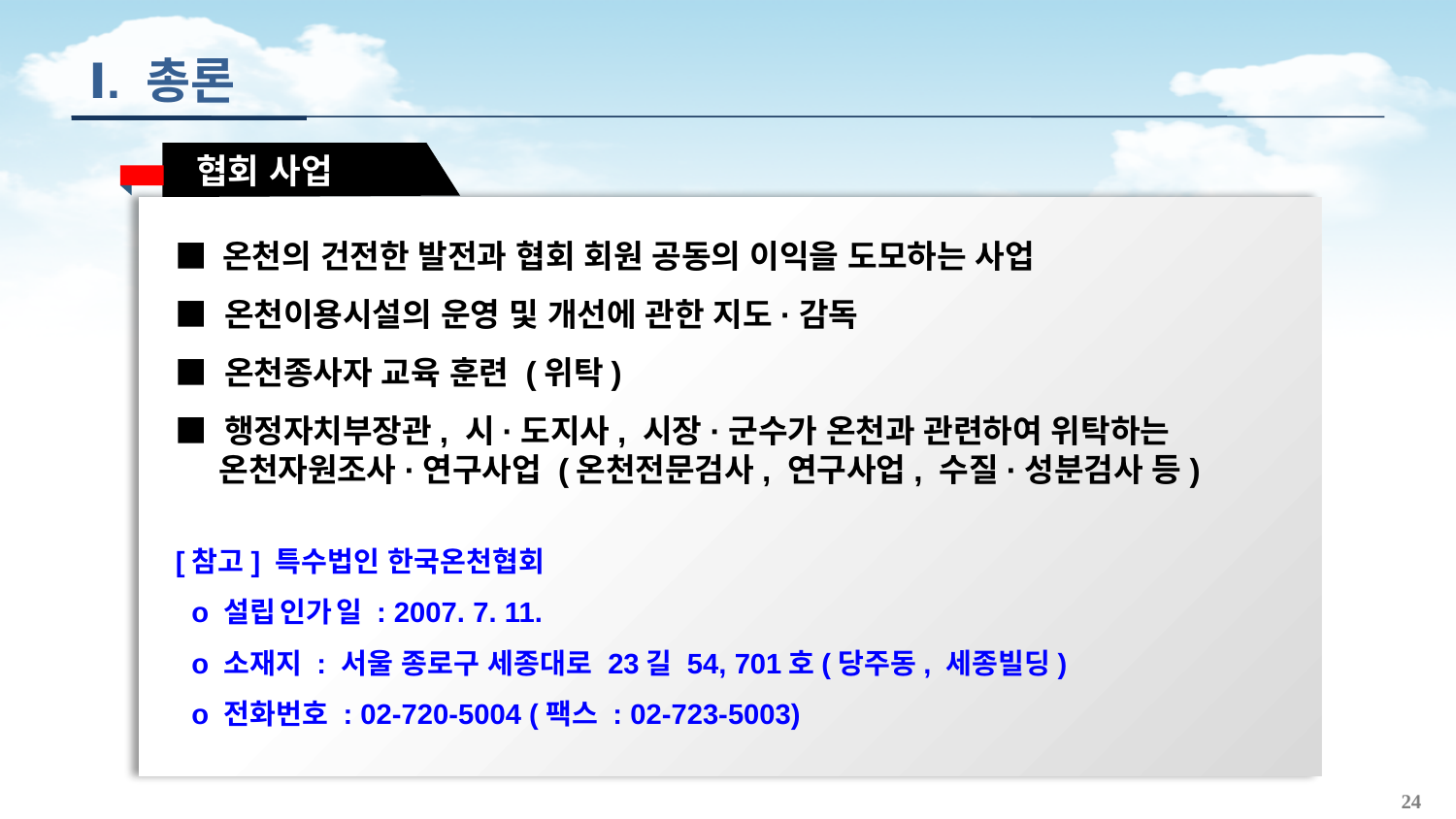

Ⅰ. 총론

 협회 사업

■ 온천의 건전한 발전과 협회 회원 공동의 이익을 도모하는 사업
■ 온천이용시설의 운영 및 개선에 관한 지도·감독
■ 온천종사자 교육 훈련 (위탁)
■ 행정자치부장관, 시·도지사, 시장·군수가 온천과 관련하여 위탁하는
    온천자원조사·연구사업 (온천전문검사, 연구사업, 수질·성분검사 등)

[참고] 특수법인 한국온천협회
  o 설립 인가 일 : 2007. 7. 11.
  o 소재지 : 서울 종로구 세종대로 23길 54, 701호(당주동, 세종빌딩)
  o 전화번호 : 02-720-5004 (팩스 : 02-723-5003)
24